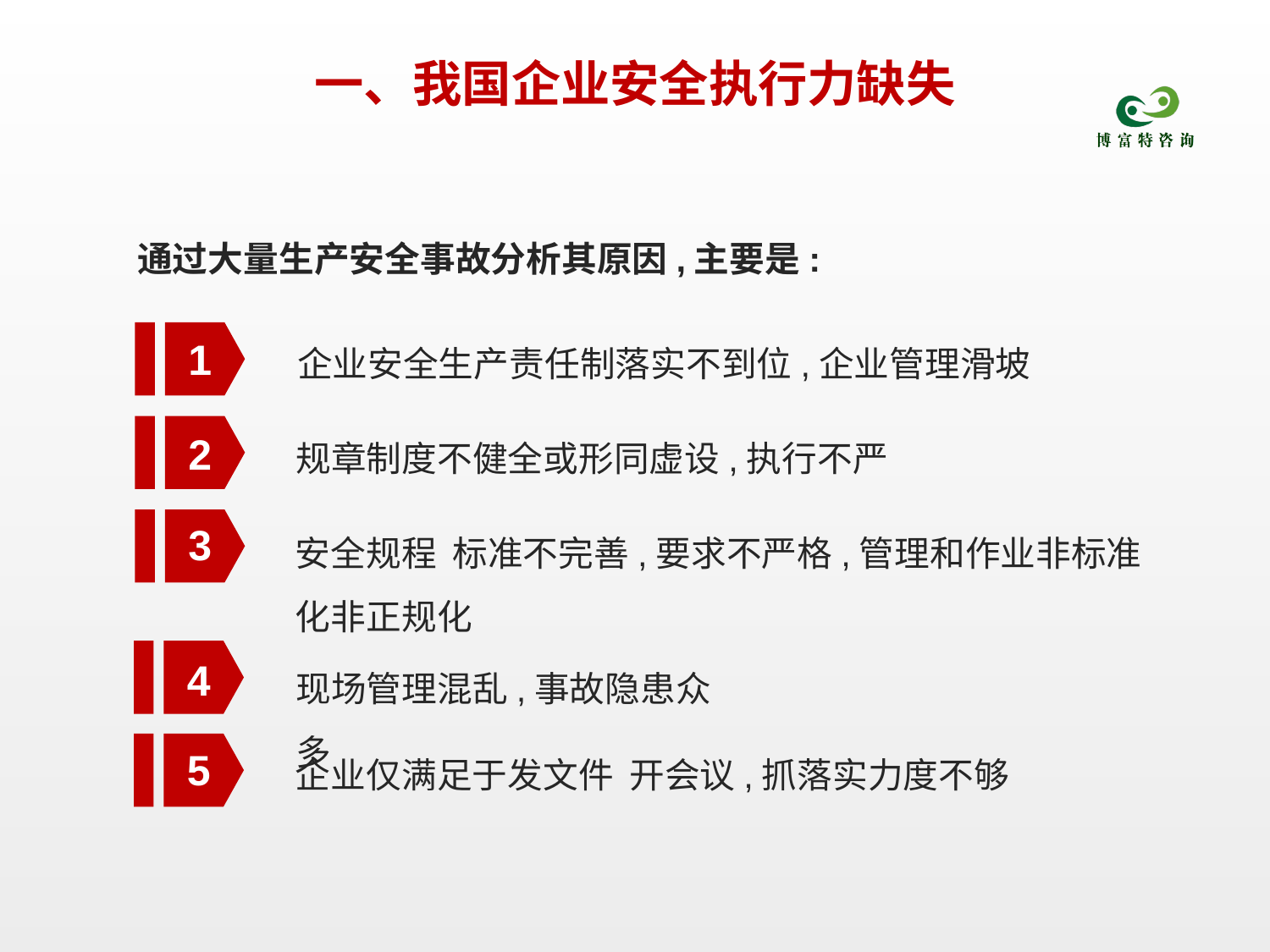

一、我国企业安全执行力缺失
通过大量生产安全事故分析其原因,主要是:
企业安全生产责任制落实不到位,企业管理滑坡

1
规章制度不健全或形同虚设,执行不严

2
安全规程  标准不完善,要求不严格,管理和作业非标准化非正规化

3
现场管理混乱,事故隐患众多

4
企业仅满足于发文件  开会议,抓落实力度不够

5